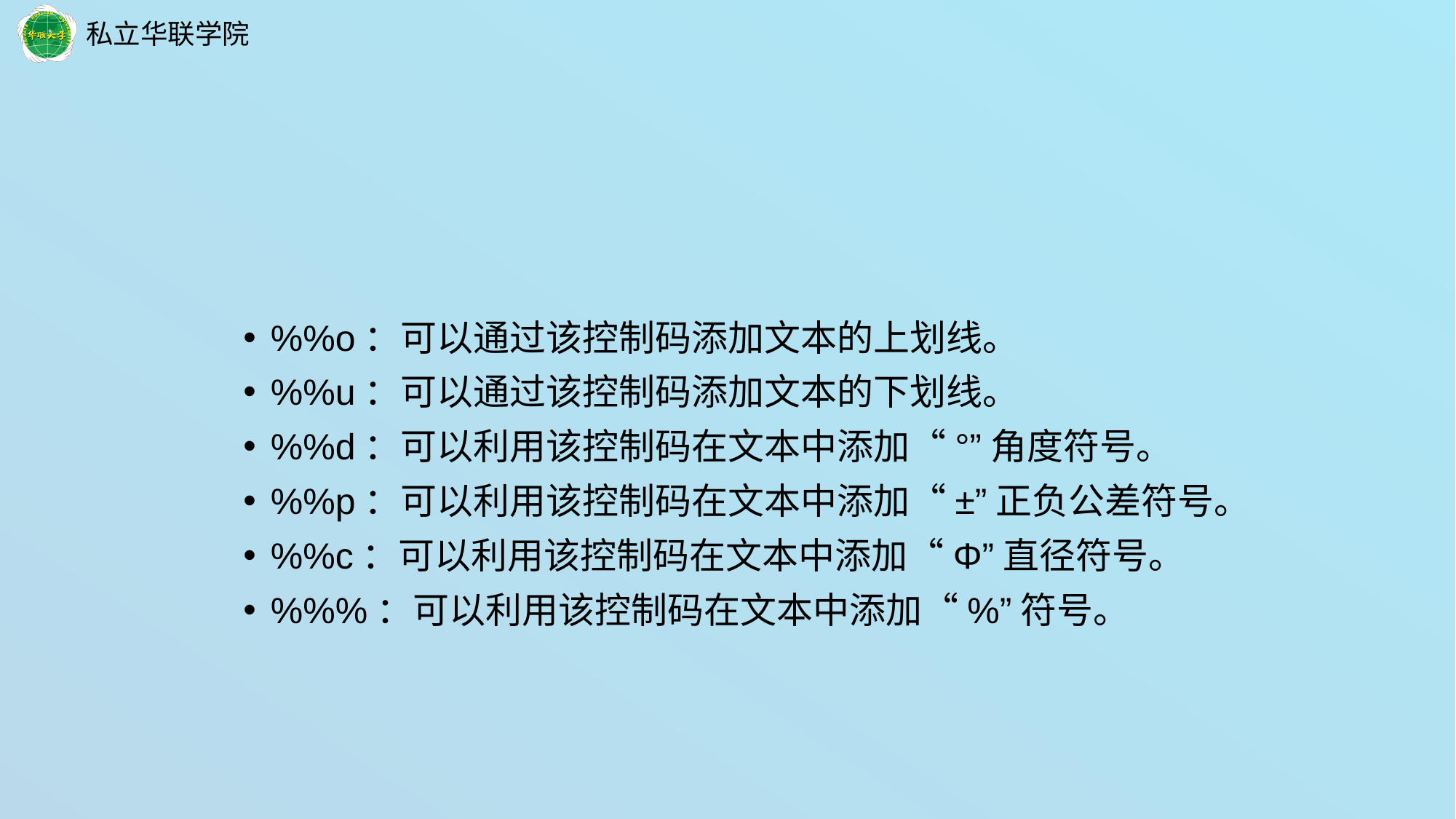

%%o：可以通过该控制码添加文本的上划线。
%%u：可以通过该控制码添加文本的下划线。
%%d：可以利用该控制码在文本中添加“°”角度符号。
%%p：可以利用该控制码在文本中添加“±”正负公差符号。
%%c：可以利用该控制码在文本中添加“Φ”直径符号。
%%%：可以利用该控制码在文本中添加“%”符号。